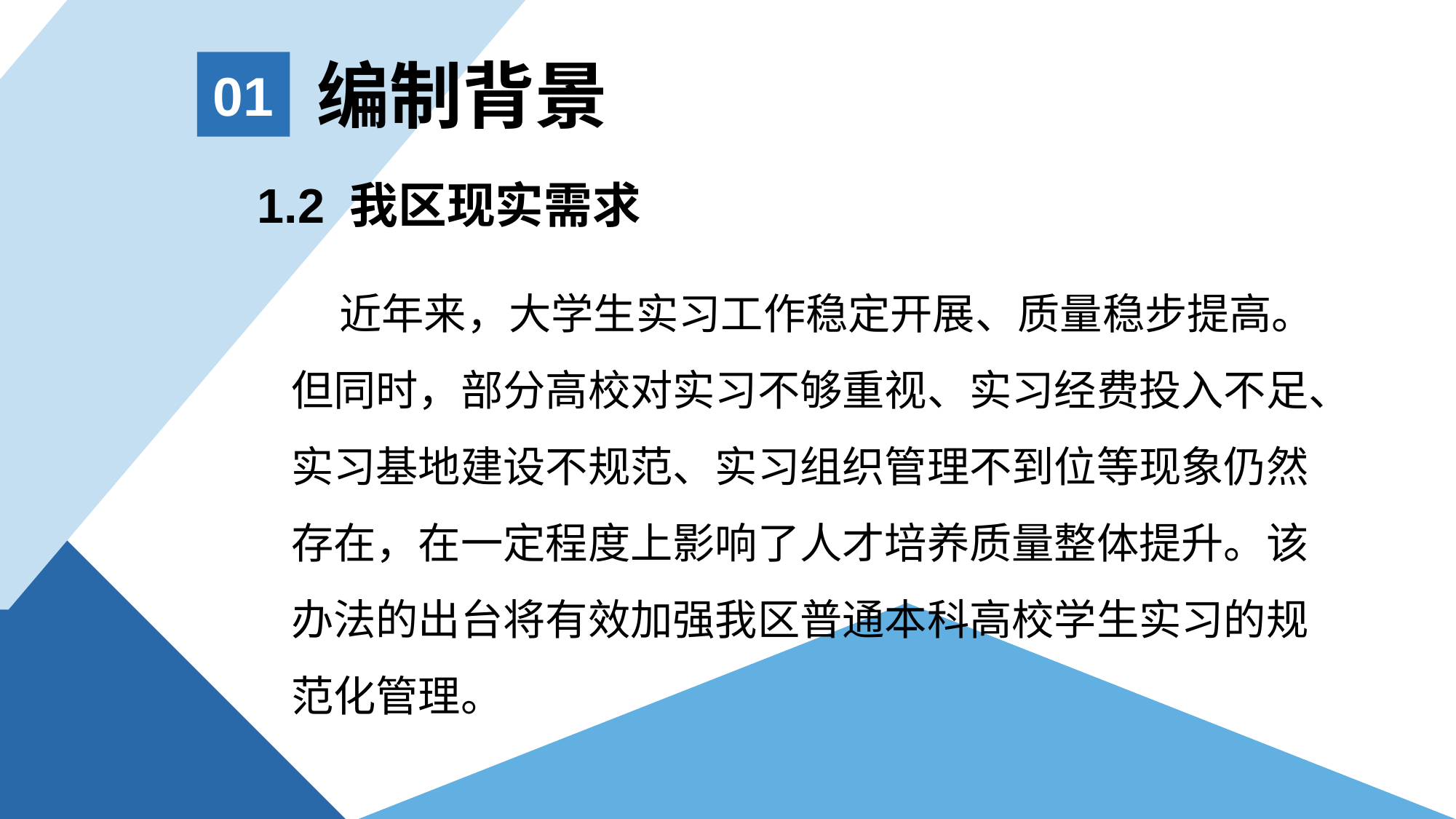

编制背景
01
  1.2 我区现实需求
    近年来，大学生实习工作稳定开展、质量稳步提高。但同时，部分高校对实习不够重视、实习经费投入不足、实习基地建设不规范、实习组织管理不到位等现象仍然存在，在一定程度上影响了人才培养质量整体提升。该办法的出台将有效加强我区普通本科高校学生实习的规范化管理。